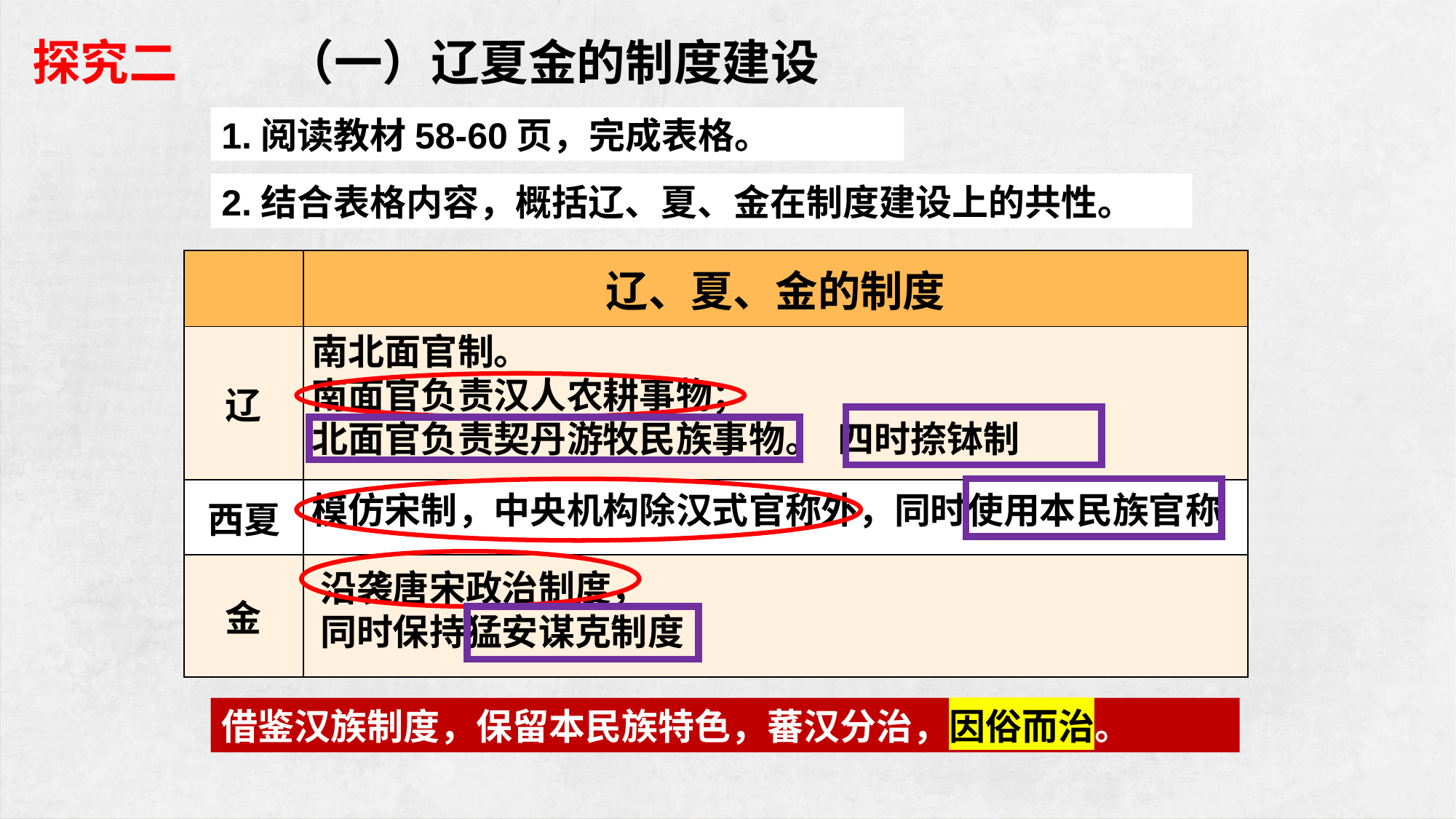

探究二
（一）辽夏金的制度建设
1.阅读教材58-60页，完成表格。

2.结合表格内容，概括辽、夏、金在制度建设上的共性。
|  | 辽、夏、金的制度 |
| --- | --- |
| 辽 |  |
| 西夏 |  |
| 金 |  |
南北面官制。
南面官负责汉人农耕事物；
北面官负责契丹游牧民族事物。  四时捺钵制

模仿宋制，中央机构除汉式官称外，同时使用本民族官称

沿袭唐宋政治制度，
同时保持猛安谋克制度

借鉴汉族制度，保留本民族特色，蕃汉分治，因俗而治。